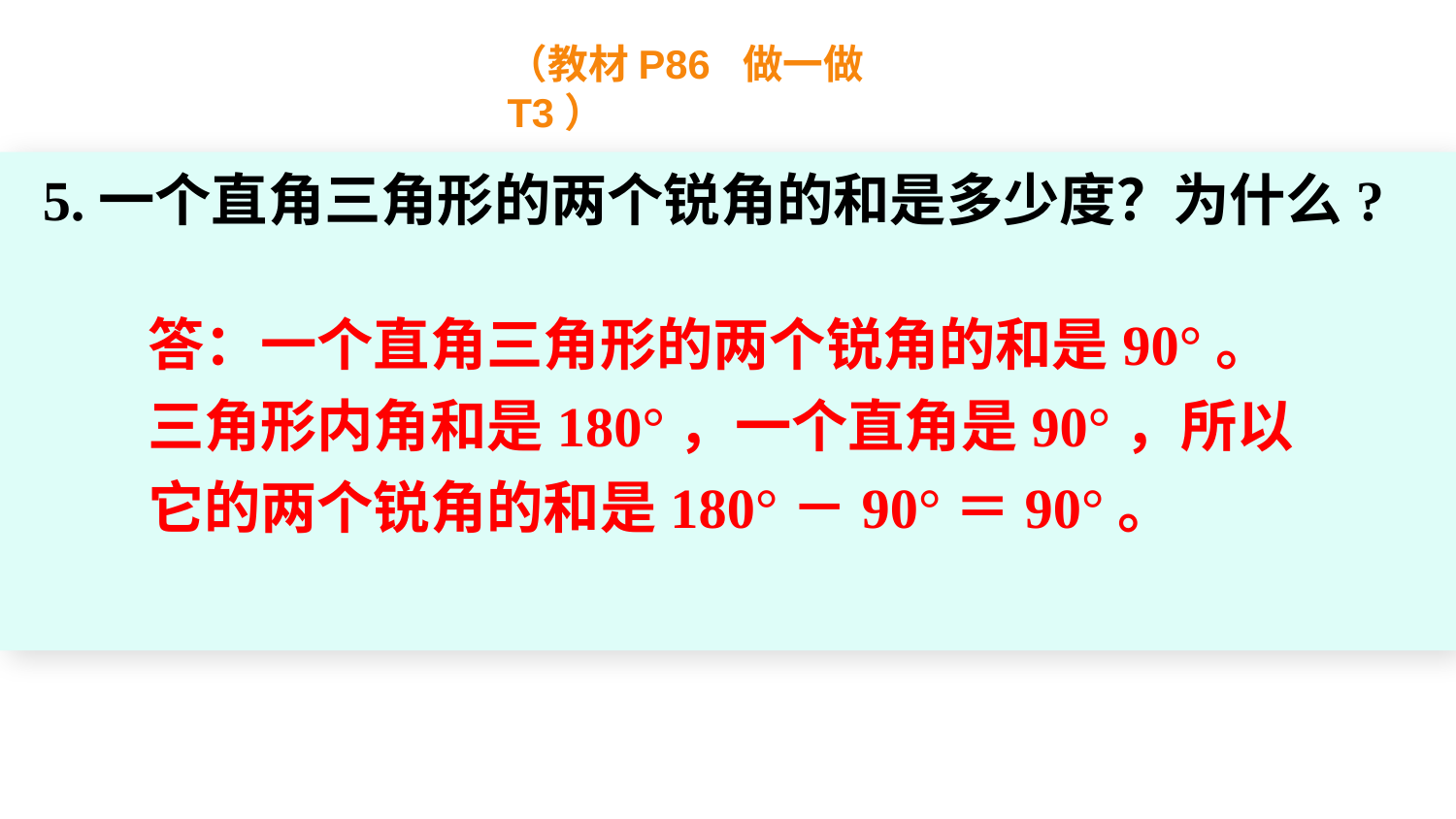

（教材P86  做一做T3）
5.一个直角三角形的两个锐角的和是多少度？为什么?
答：一个直角三角形的两个锐角的和是90°。三角形内角和是180°，一个直角是90°，所以它的两个锐角的和是180°－90°＝90°。